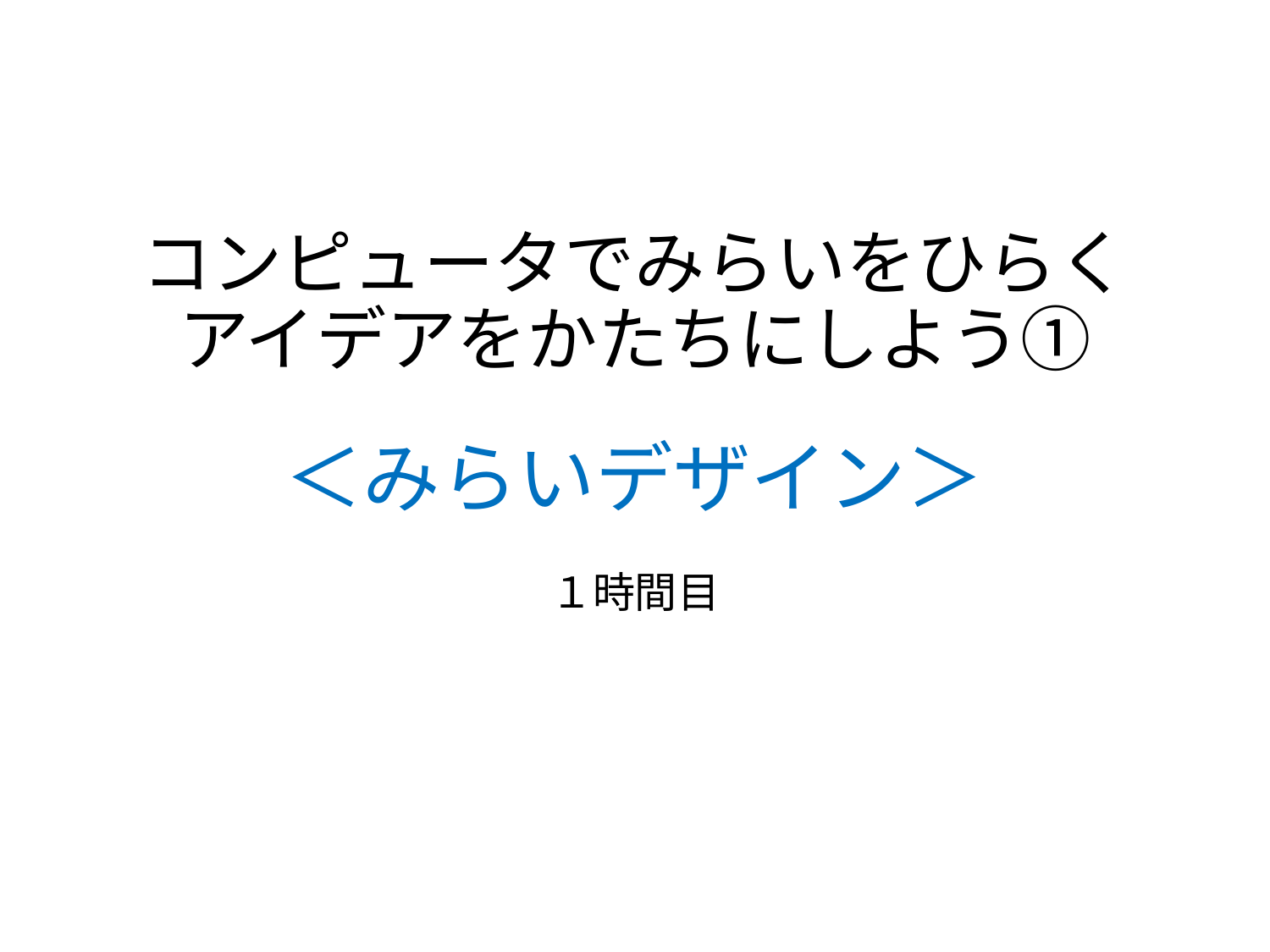

# コンピュータでみらいをひらく アイデアをかたちにしよう①
＜みらいデザイン＞
１時間目